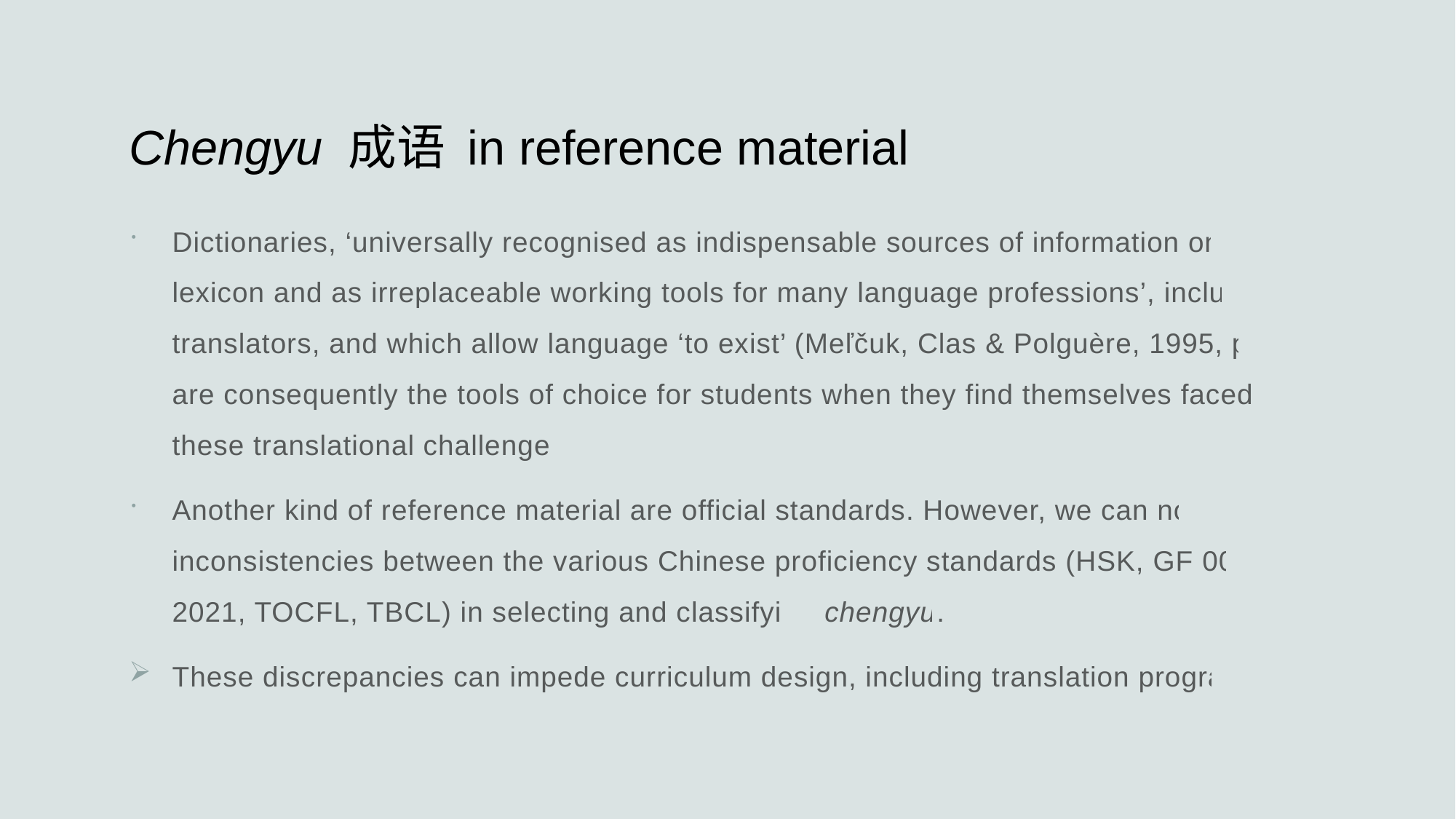

# Chengyu 成语 in reference material
Dictionaries, ‘universally recognised as indispensable sources of information on the lexicon and as irreplaceable working tools for many language professions’, including translators, and which allow language ‘to exist’ (Meľčuk, Clas & Polguère, 1995, p.22) are consequently the tools of choice for students when they find themselves faced with these translational challenges.
Another kind of reference material are official standards. However, we can notice inconsistencies between the various Chinese proficiency standards (HSK, GF 0025–2021, TOCFL, TBCL) in selecting and classifying chengyu.
These discrepancies can impede curriculum design, including translation programs.